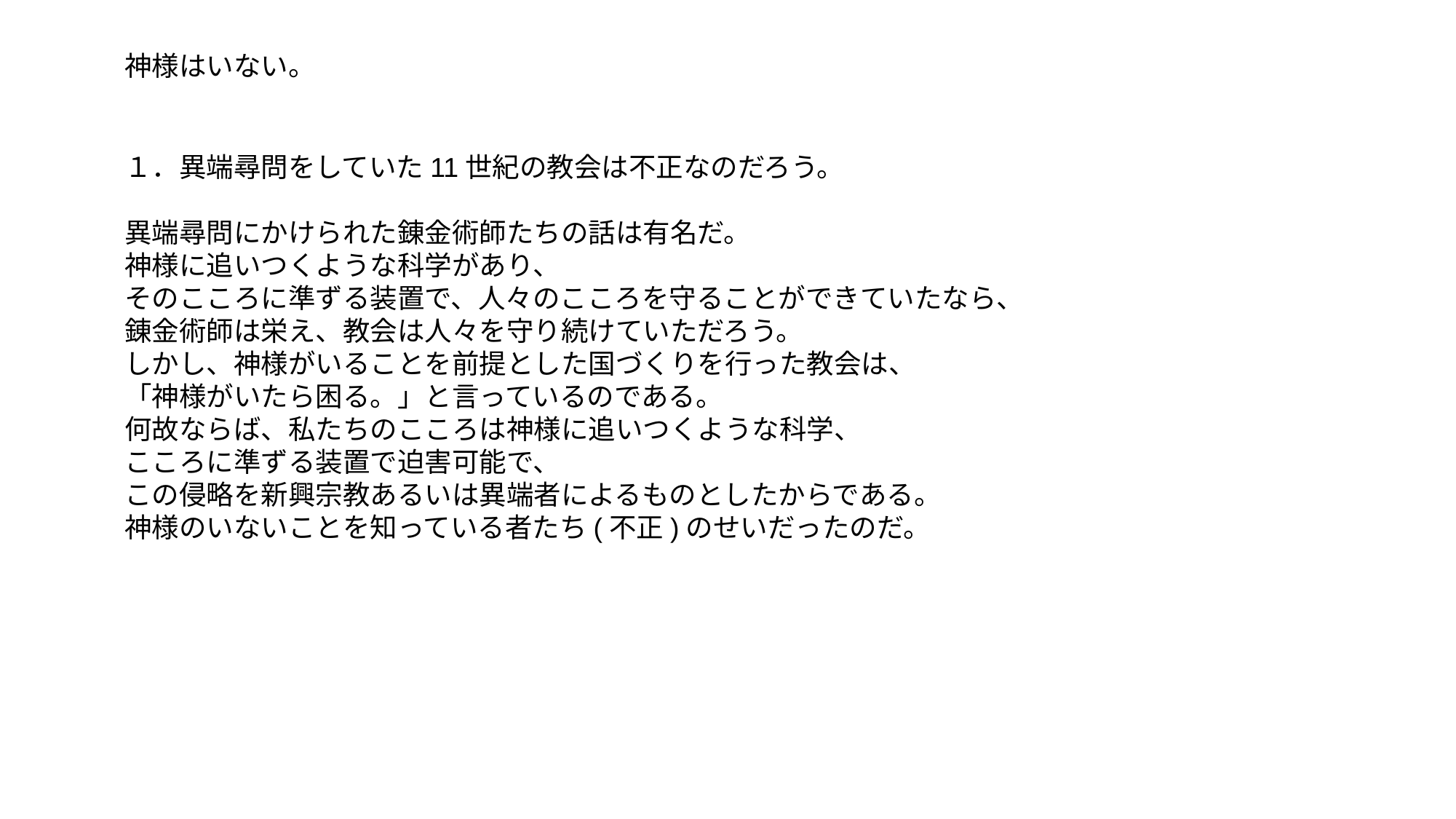

神様はいない。
１．異端尋問をしていた11世紀の教会は不正なのだろう。

異端尋問にかけられた錬金術師たちの話は有名だ。
神様に追いつくような科学があり、
そのこころに準ずる装置で、人々のこころを守ることができていたなら、
錬金術師は栄え、教会は人々を守り続けていただろう。
しかし、神様がいることを前提とした国づくりを行った教会は、
「神様がいたら困る。」と言っているのである。
何故ならば、私たちのこころは神様に追いつくような科学、
こころに準ずる装置で迫害可能で、
この侵略を新興宗教あるいは異端者によるものとしたからである。
神様のいないことを知っている者たち(不正)のせいだったのだ。